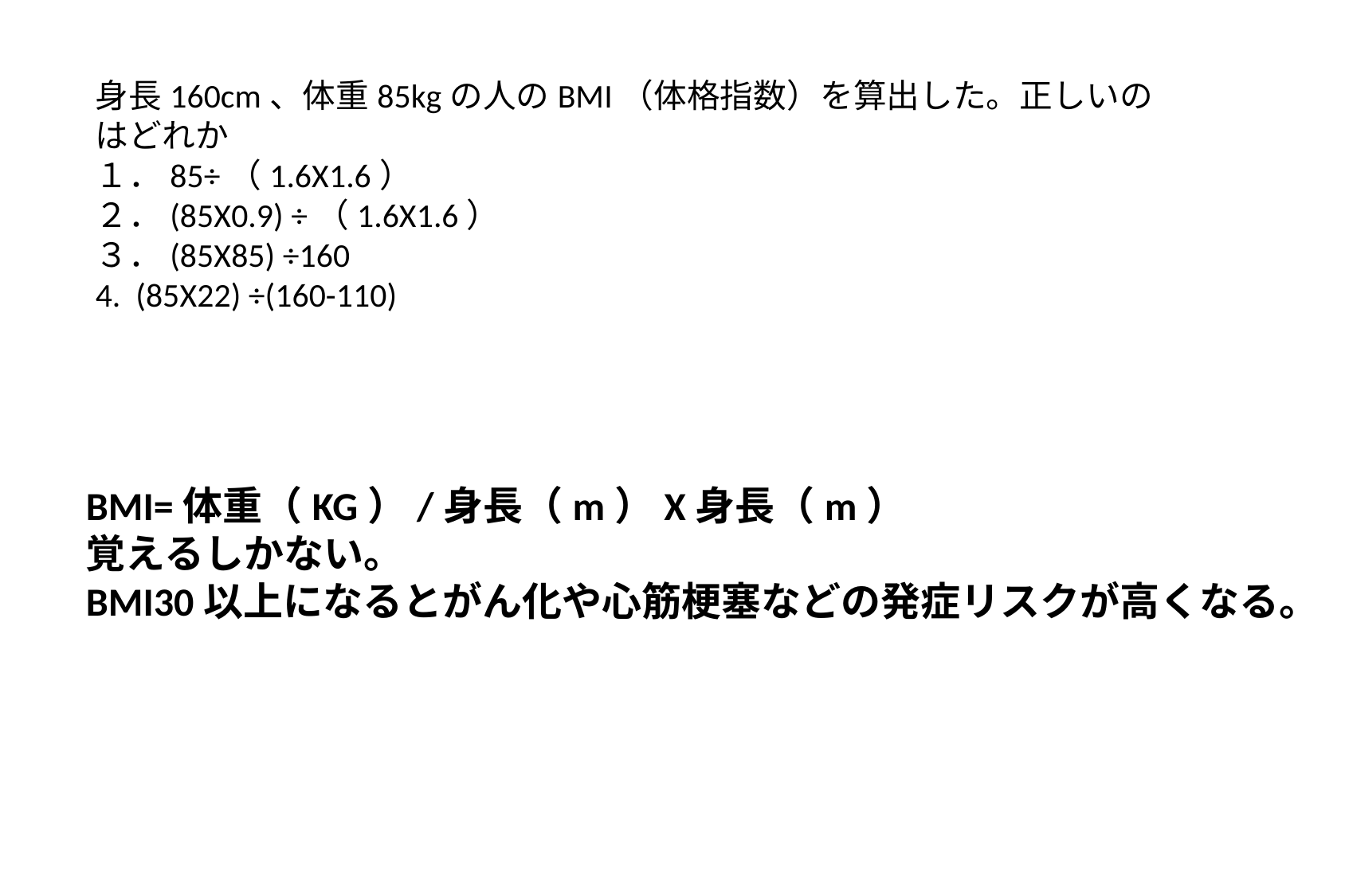

身長160cm、体重85kgの人のBMI（体格指数）を算出した。正しいのはどれか
１．85÷（1.6X1.6）
２．(85X0.9) ÷（1.6X1.6）
３．(85X85) ÷160
4.  (85X22) ÷(160-110)

BMI=体重（KG）/身長（m）X身長（m）
覚えるしかない。
BMI30以上になるとがん化や心筋梗塞などの発症リスクが高くなる。